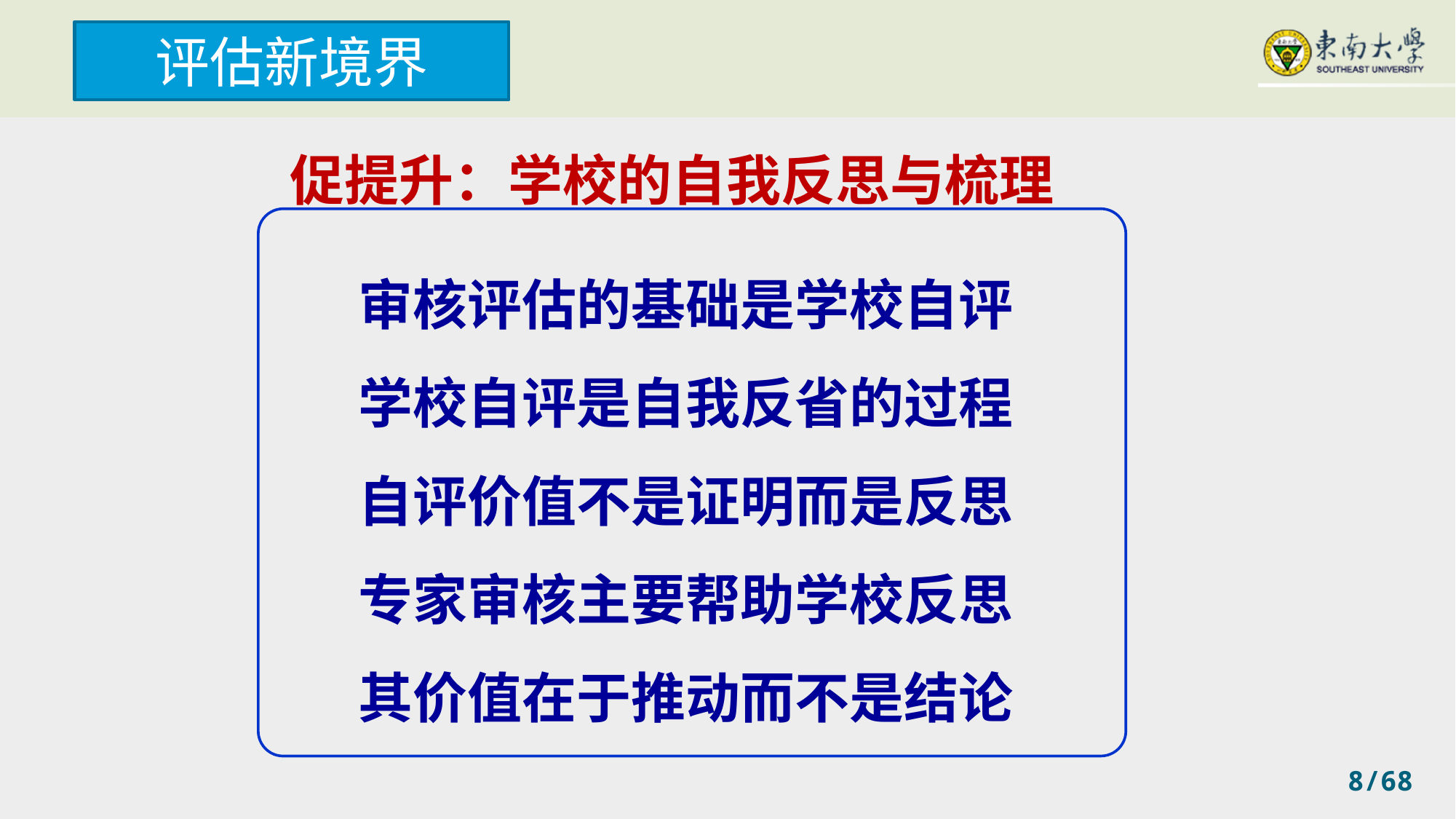

评估新境界
促提升：学校的自我反思与梳理

审核评估的基础是学校自评
学校自评是自我反省的过程
自评价值不是证明而是反思
专家审核主要帮助学校反思
其价值在于推动而不是结论